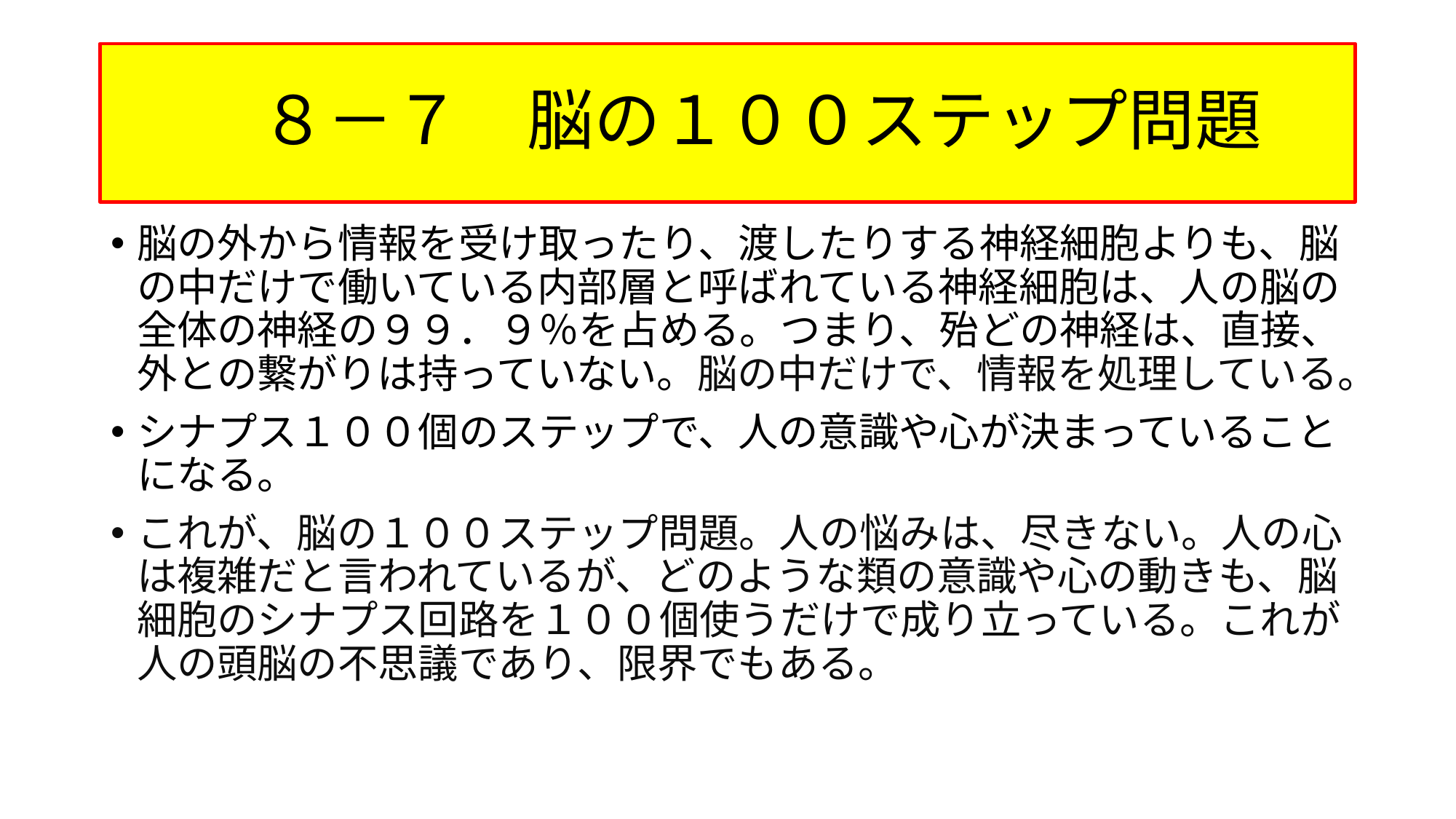

# ８－７　脳の１００ステップ問題
脳の外から情報を受け取ったり、渡したりする神経細胞よりも、脳の中だけで働いている内部層と呼ばれている神経細胞は、人の脳の全体の神経の９９．９％を占める。つまり、殆どの神経は、直接、外との繋がりは持っていない。脳の中だけで、情報を処理している。
シナプス１００個のステップで、人の意識や心が決まっていることになる。
これが、脳の１００ステップ問題。人の悩みは、尽きない。人の心は複雑だと言われているが、どのような類の意識や心の動きも、脳細胞のシナプス回路を１００個使うだけで成り立っている。これが人の頭脳の不思議であり、限界でもある。